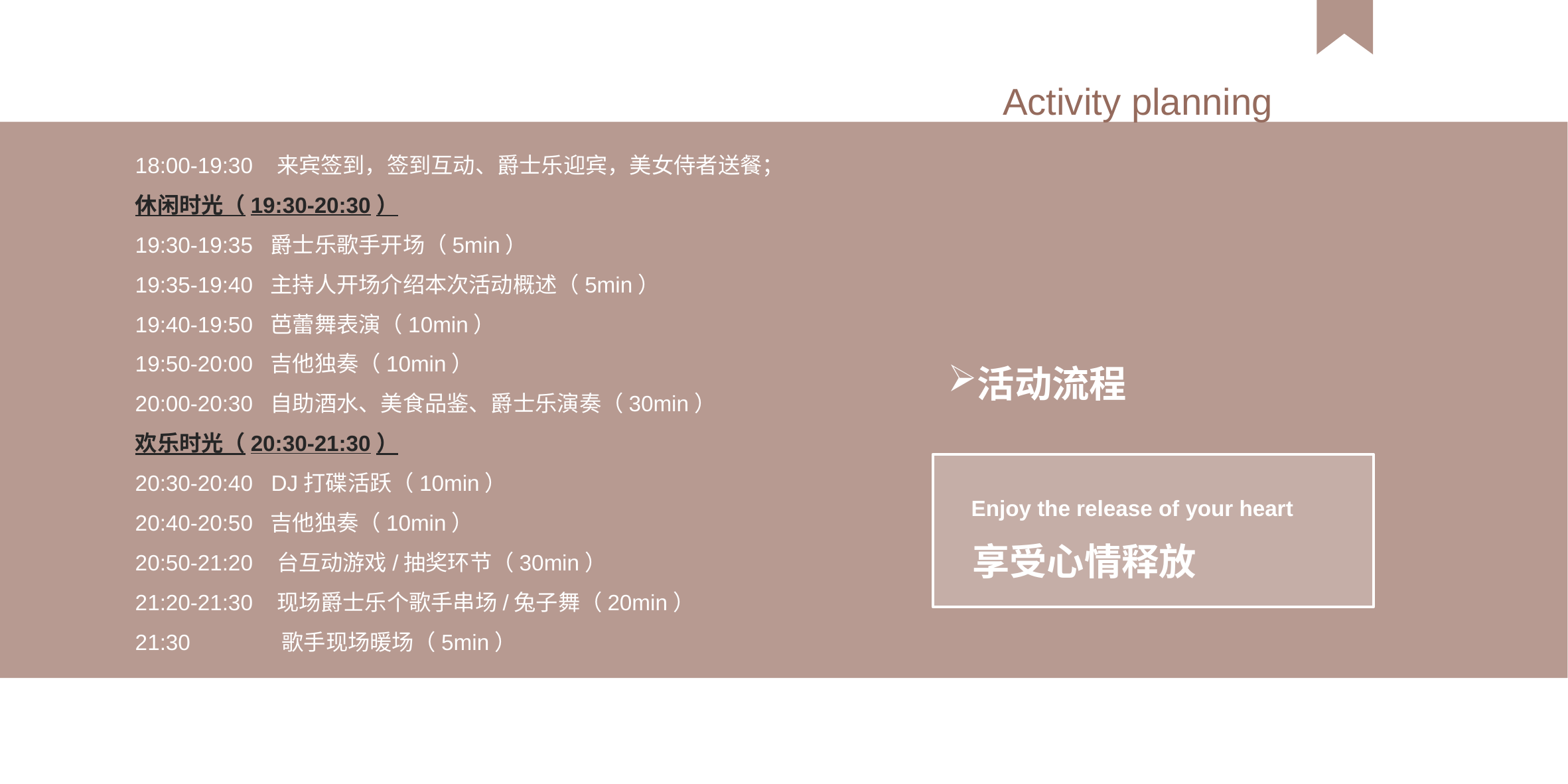

Activity planning

18:00-19:30   来宾签到，签到互动、爵士乐迎宾，美女侍者送餐；
休闲时光（19:30-20:30）
19:30-19:35  爵士乐歌手开场（5min）
19:35-19:40  主持人开场介绍本次活动概述（5min）
19:40-19:50  芭蕾舞表演（10min）
19:50-20:00  吉他独奏（10min）
20:00-20:30  自助酒水、美食品鉴、爵士乐演奏（30min）
欢乐时光（20:30-21:30）
20:30-20:40   DJ打碟活跃（10min）
20:40-20:50  吉他独奏（10min）
20:50-21:20   台互动游戏/抽奖环节（30min）
21:20-21:30   现场爵士乐个歌手串场/兔子舞（20min）
21:30              歌手现场暖场（5min）
活动流程

Enjoy the release of your heart
享受心情释放